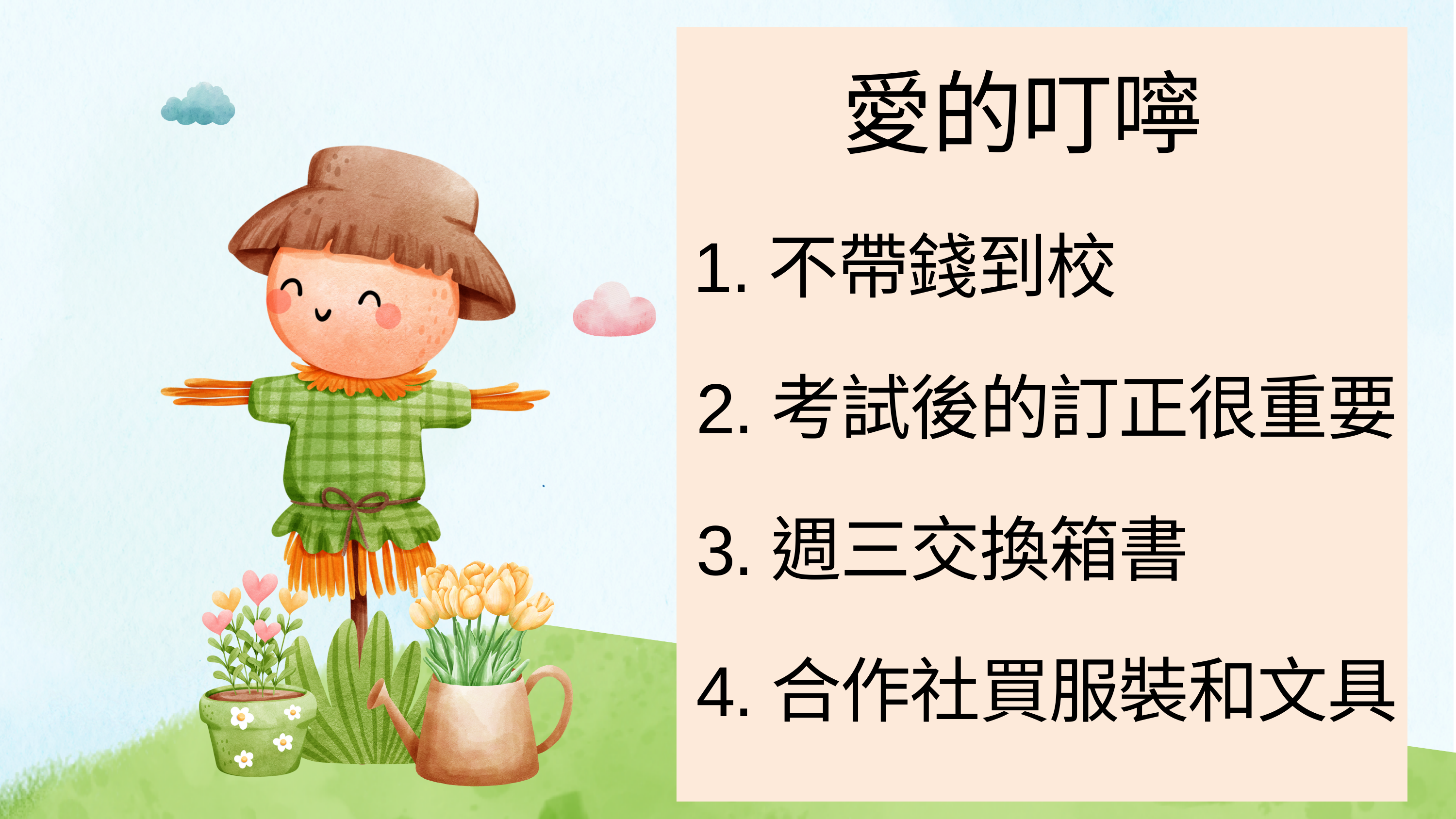

愛的叮嚀

 1.不帶錢到校

 2.考試後的訂正很重要

 3.週三交換箱書

 4.合作社買服裝和文具